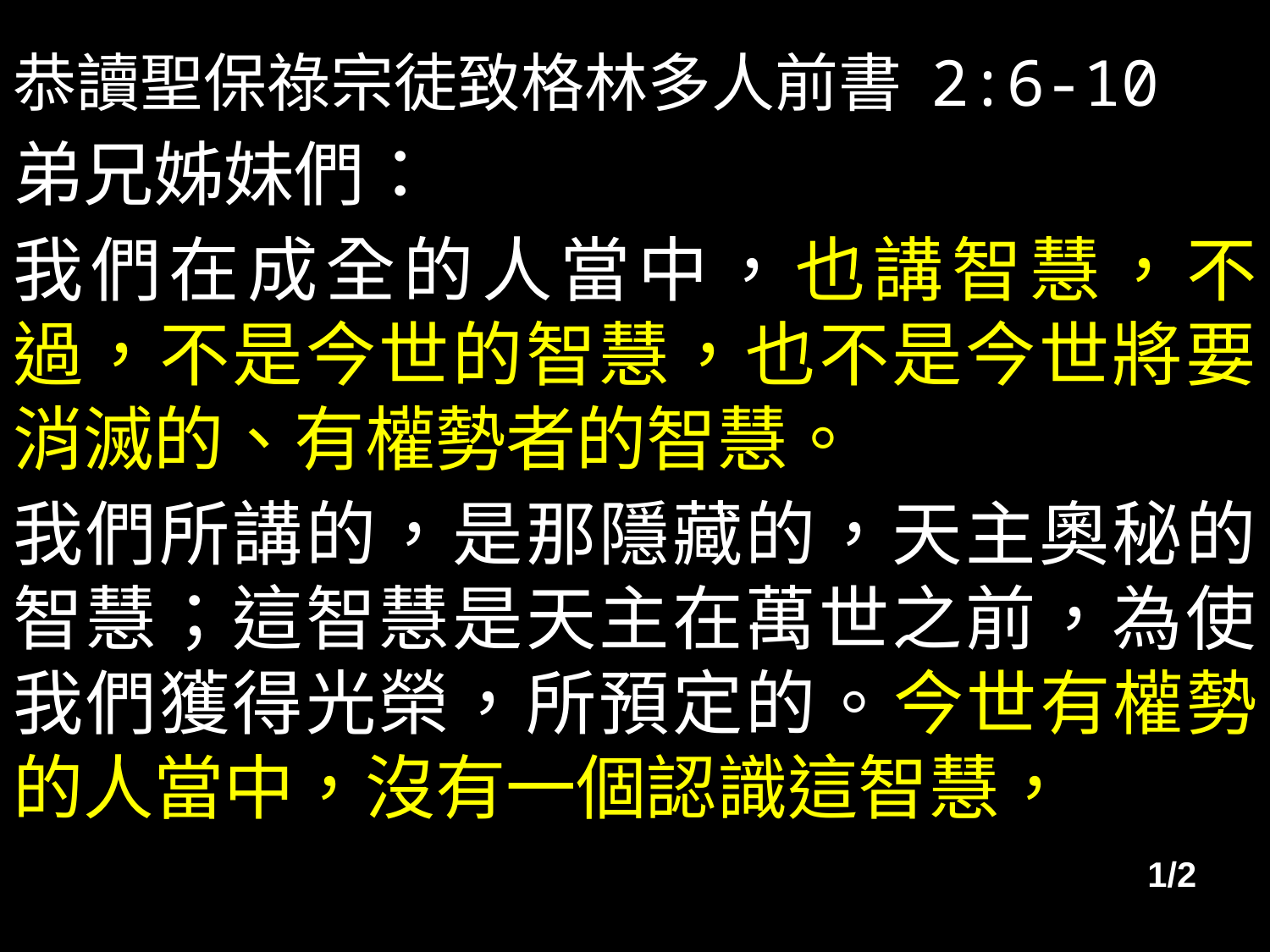

恭讀聖保祿宗徒致格林多人前書 2:6-10
弟兄姊妹們：
我們在成全的人當中，也講智慧，不過，不是今世的智慧，也不是今世將要消滅的、有權勢者的智慧。
我們所講的，是那隱藏的，天主奧秘的智慧；這智慧是天主在萬世之前，為使我們獲得光榮，所預定的。今世有權勢的人當中，沒有一個認識這智慧，
1/2